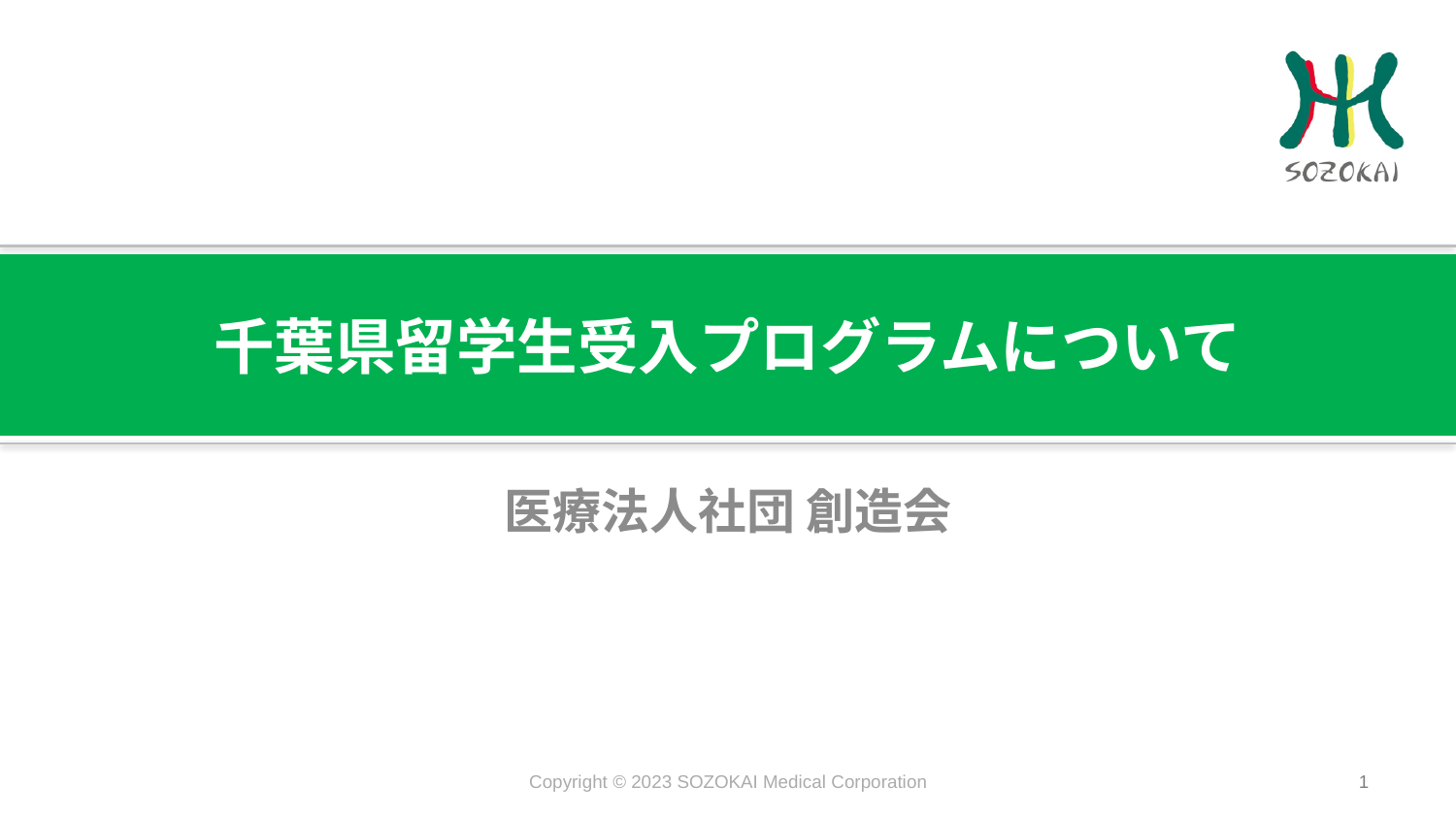

# 千葉県留学生受入プログラムについて
医療法人社団 創造会
Copyright © 2023 SOZOKAI Medical Corporation
1